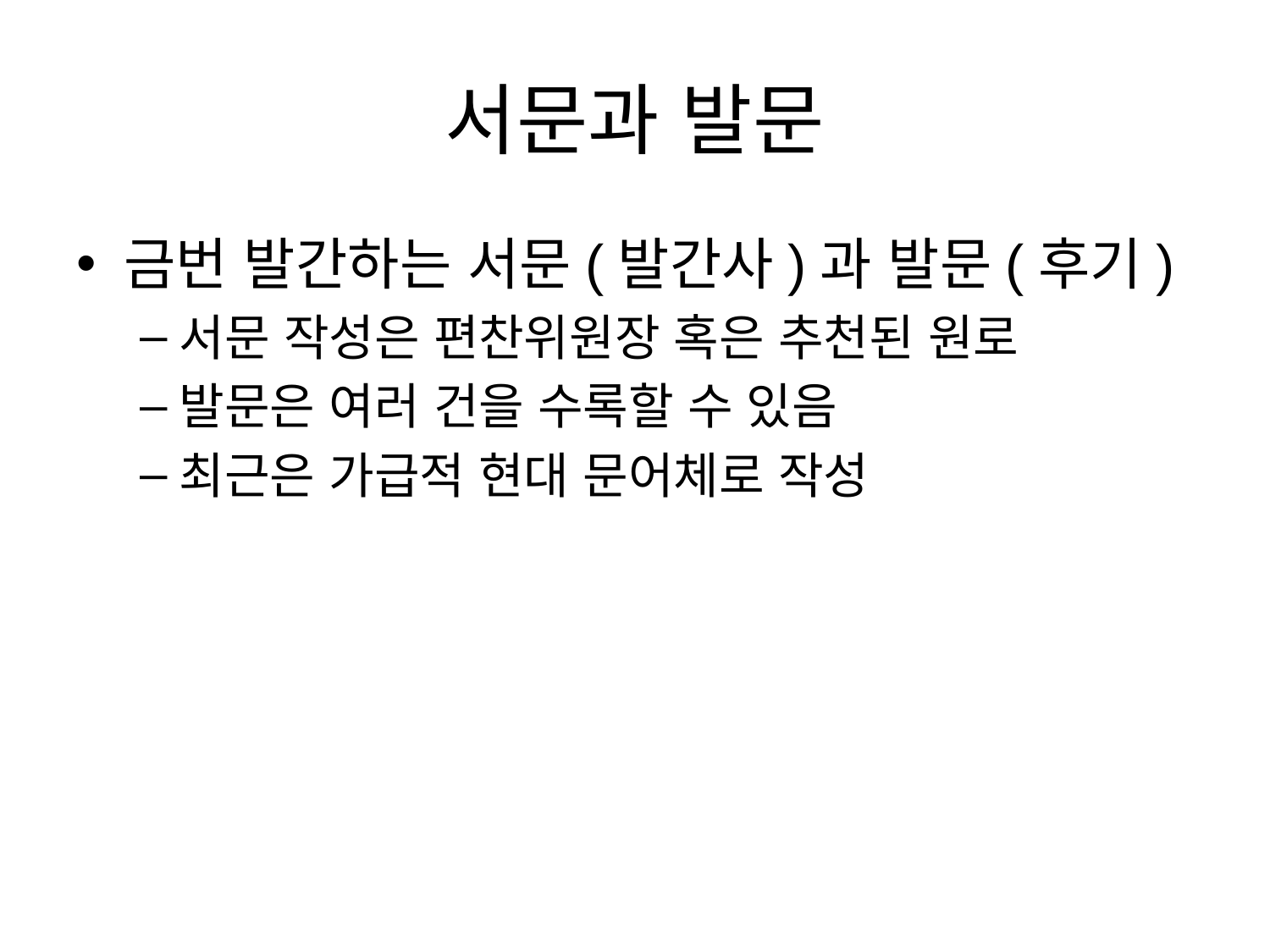

# 서문과 발문
금번 발간하는 서문(발간사)과 발문(후기)
서문 작성은 편찬위원장 혹은 추천된 원로
발문은 여러 건을 수록할 수 있음
최근은 가급적 현대 문어체로 작성